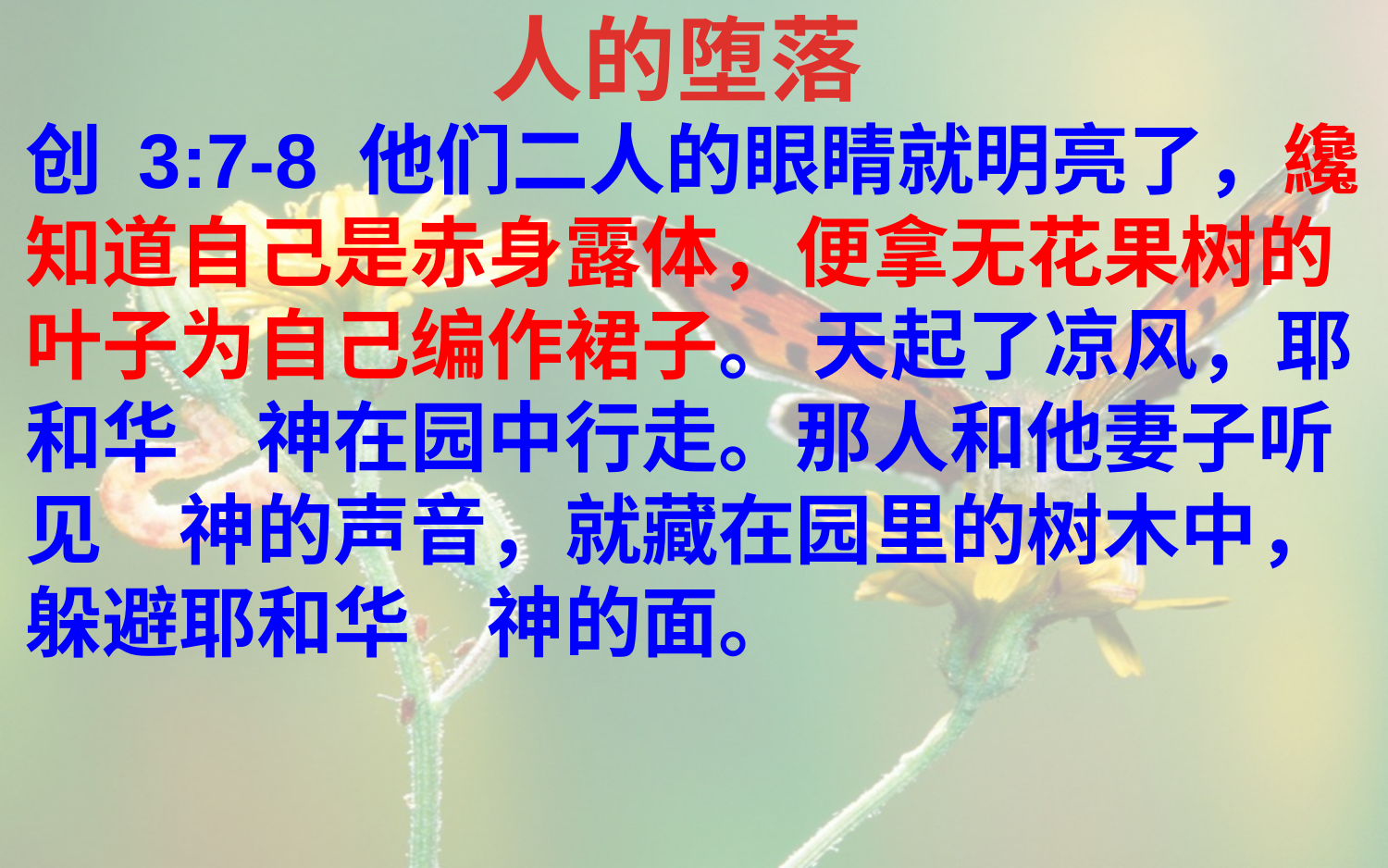

人的堕落
创 3:7-8 他们二人的眼睛就明亮了，纔知道自己是赤身露体，便拿无花果树的叶子为自己编作裙子。 天起了凉风，耶和华　神在园中行走。那人和他妻子听见　神的声音，就藏在园里的树木中，躲避耶和华　神的面。